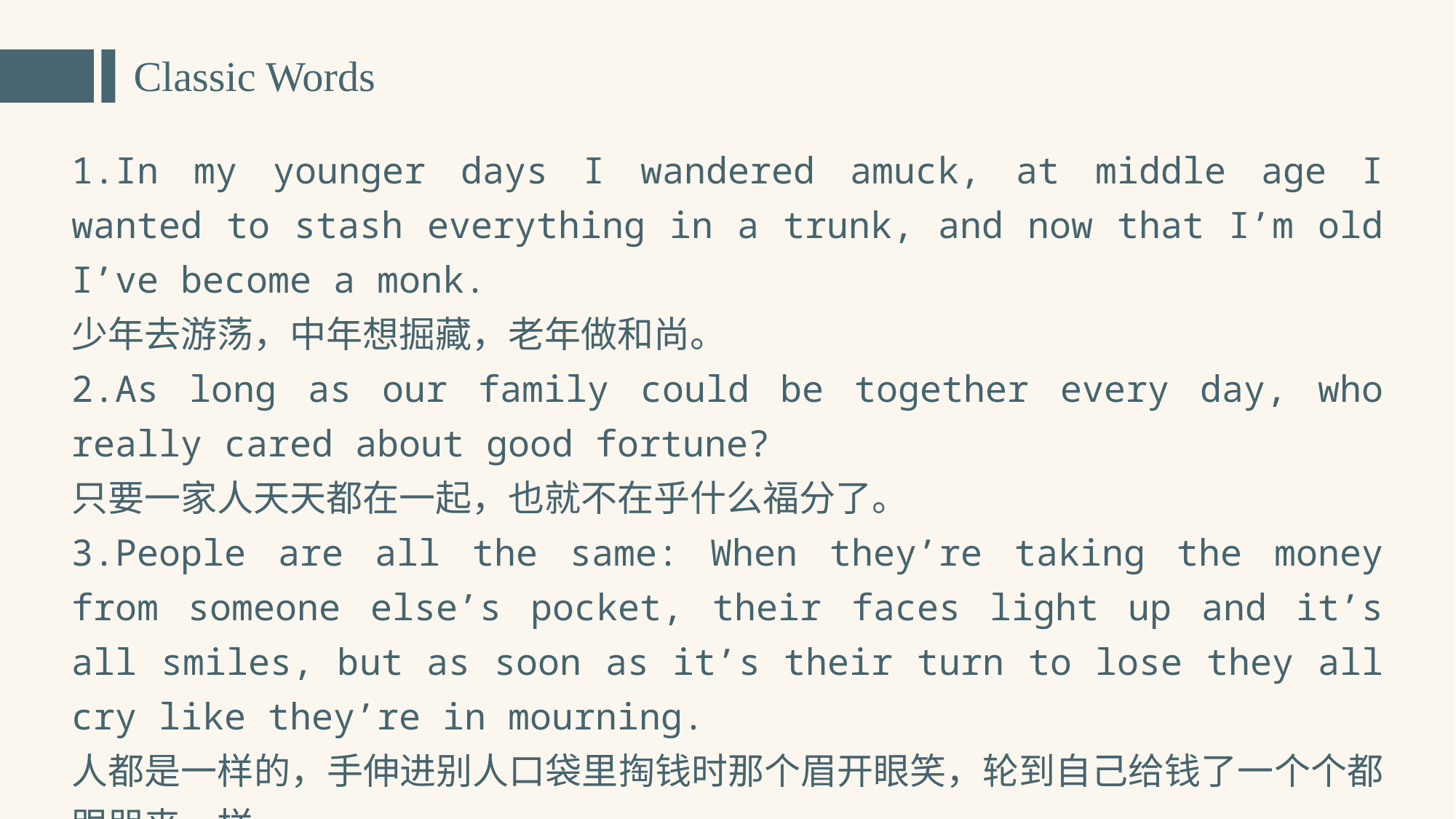

Classic Words

1.In my younger days I wandered amuck, at middle age I wanted to stash everything in a trunk, and now that I’m old I’ve become a monk.
少年去游荡，中年想掘藏，老年做和尚。
2.As long as our family could be together every day, who really cared about good fortune?
只要一家人天天都在一起，也就不在乎什么福分了。
3.People are all the same: When they’re taking the money from someone else’s pocket, their faces light up and it’s all smiles, but as soon as it’s their turn to lose they all cry like they’re in mourning.
人都是一样的，手伸进别人口袋里掏钱时那个眉开眼笑，轮到自己给钱了一个个都跟哭丧一样。